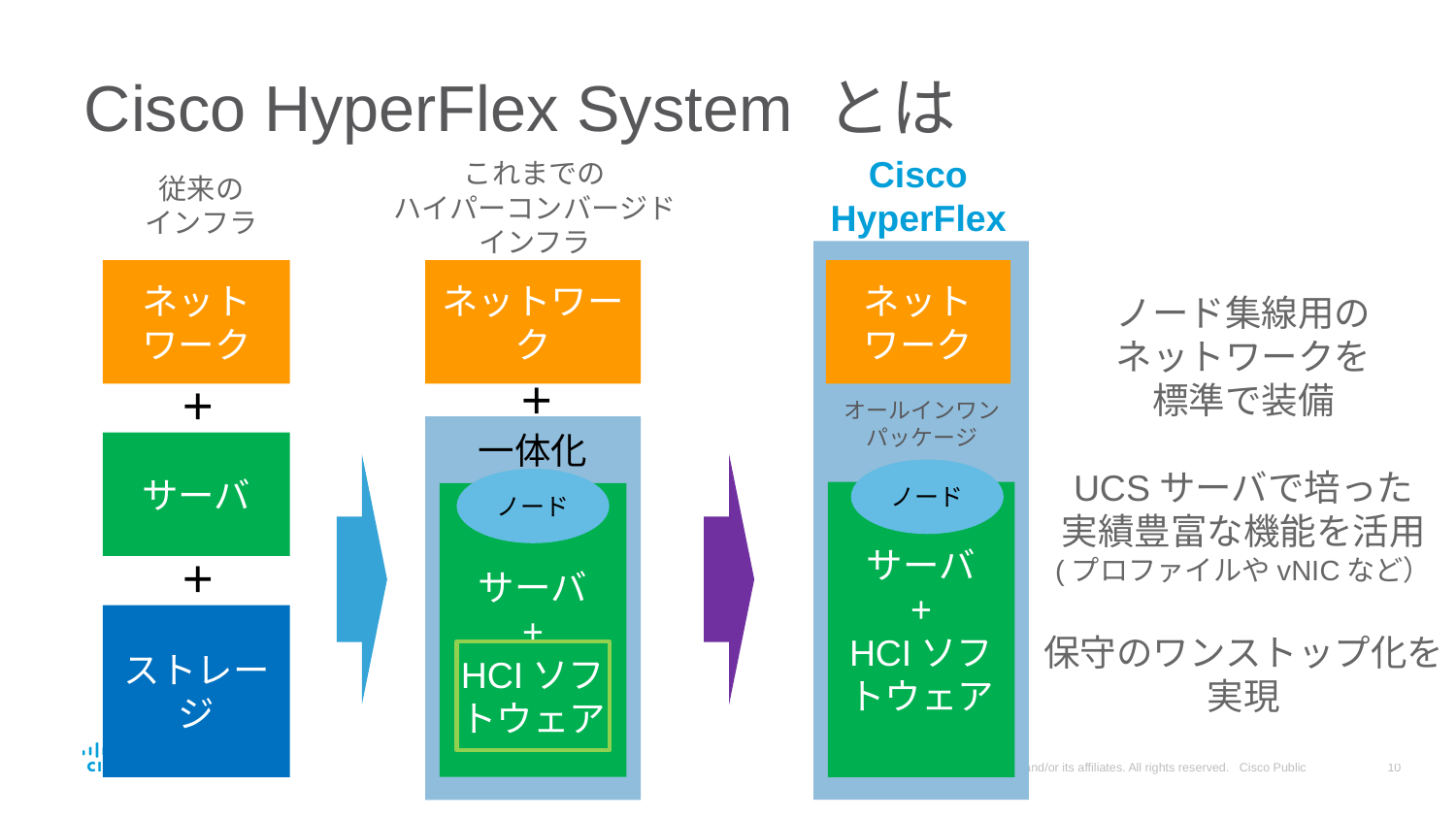

# Cisco HyperFlex System とは
Cisco
HyperFlex

ネット
ワーク
サーバ
+
HCIソフトウェア
オールインワン
パッケージ
ノード
これまでの
ハイパーコンバージド
インフラ
ネットワーク

一体化

サーバ
+
HCIソフトウェア
ノード

＋
従来の
インフラ
ネット
ワーク
＋
サーバ
＋
ストレージ
ノード集線用の
ネットワークを
標準で装備

UCSサーバで培った
実績豊富な機能を活用
(プロファイルやvNICなど）
保守のワンストップ化を
実現